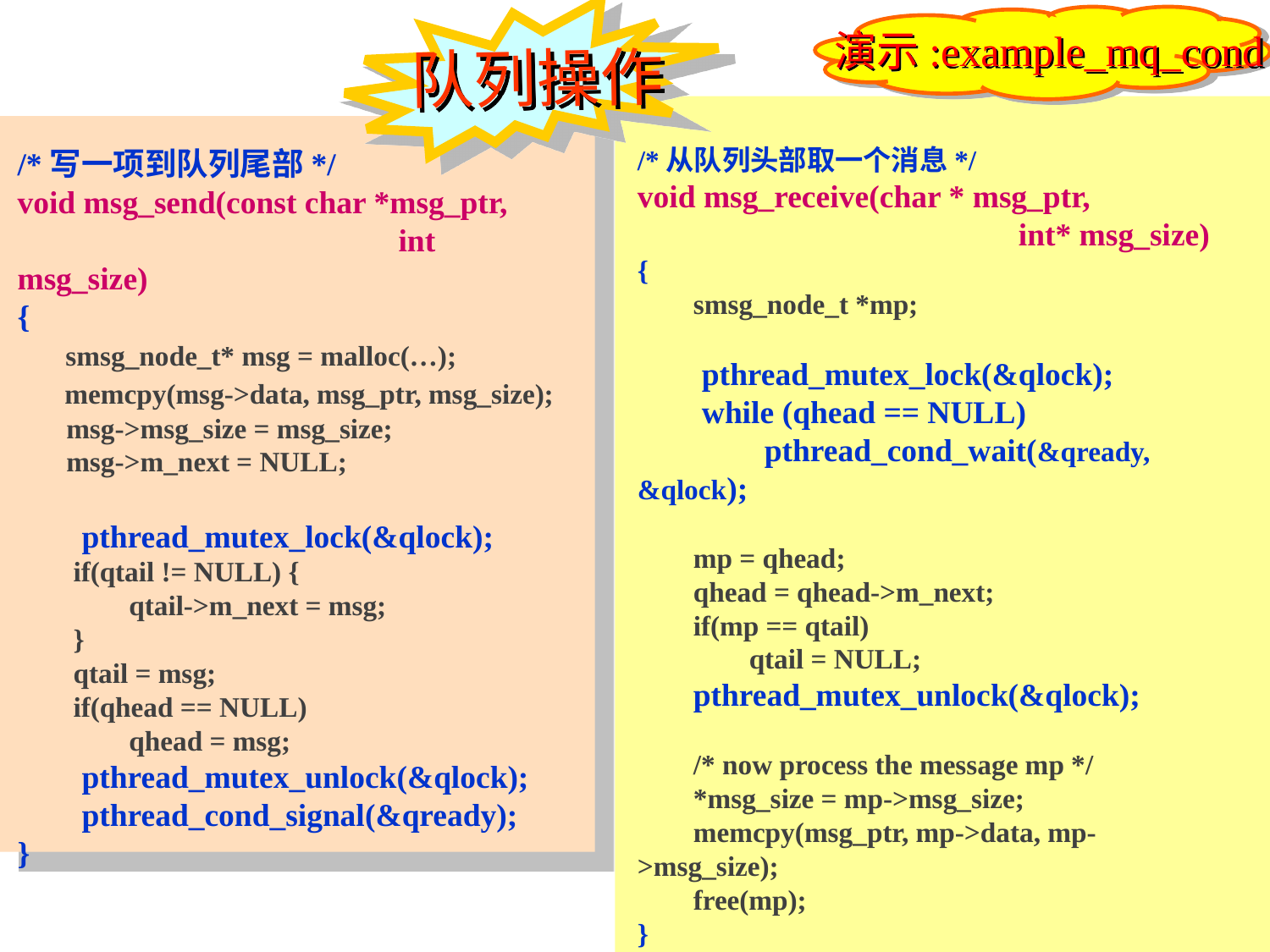

队列操作

演示:example_mq_cond

/*从队列头部取一个消息*/
void msg_receive(char * msg_ptr,
			int* msg_size)
{
        smsg_node_t *mp;

        pthread_mutex_lock(&qlock);
        while (qhead == NULL)
            	pthread_cond_wait(&qready, &qlock);

        mp = qhead;
        qhead = qhead->m_next;
        if(mp == qtail)
                qtail = NULL;
        pthread_mutex_unlock(&qlock);

        /* now process the message mp */
        *msg_size = mp->msg_size;
        memcpy(msg_ptr, mp->data, mp->msg_size);
        free(mp);
}

/*写一项到队列尾部*/
void msg_send(const char *msg_ptr,
			int  msg_size)
{
      smsg_node_t* msg = malloc(…);
      memcpy(msg->data, msg_ptr, msg_size);
       msg->msg_size = msg_size;
       msg->m_next = NULL;

        pthread_mutex_lock(&qlock);
        if(qtail != NULL) {
                qtail->m_next = msg;
        }
        qtail = msg;
        if(qhead == NULL)
                qhead = msg;
        pthread_mutex_unlock(&qlock);
        pthread_cond_signal(&qready);
}